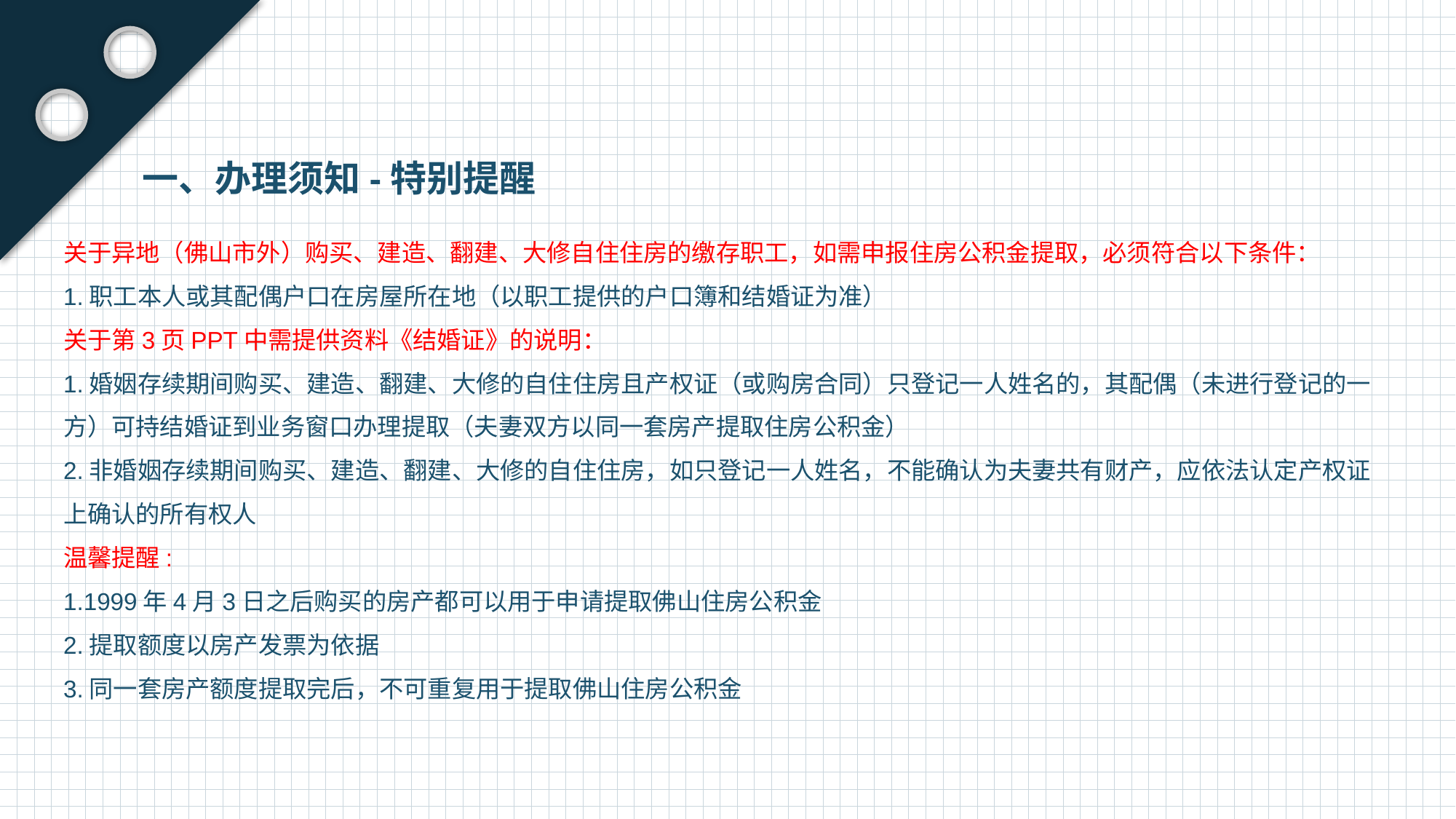

一、办理须知-特别提醒
关于异地（佛山市外）购买、建造、翻建、大修自住住房的缴存职工，如需申报住房公积金提取，必须符合以下条件：
1.职工本人或其配偶户口在房屋所在地（以职工提供的户口簿和结婚证为准）
关于第3页PPT中需提供资料《结婚证》的说明：
1.婚姻存续期间购买、建造、翻建、大修的自住住房且产权证（或购房合同）只登记一人姓名的，其配偶（未进行登记的一方）可持结婚证到业务窗口办理提取（夫妻双方以同一套房产提取住房公积金）
2.非婚姻存续期间购买、建造、翻建、大修的自住住房，如只登记一人姓名，不能确认为夫妻共有财产，应依法认定产权证上确认的所有权人
温馨提醒:
1.1999年4月3日之后购买的房产都可以用于申请提取佛山住房公积金
2.提取额度以房产发票为依据
3.同一套房产额度提取完后，不可重复用于提取佛山住房公积金